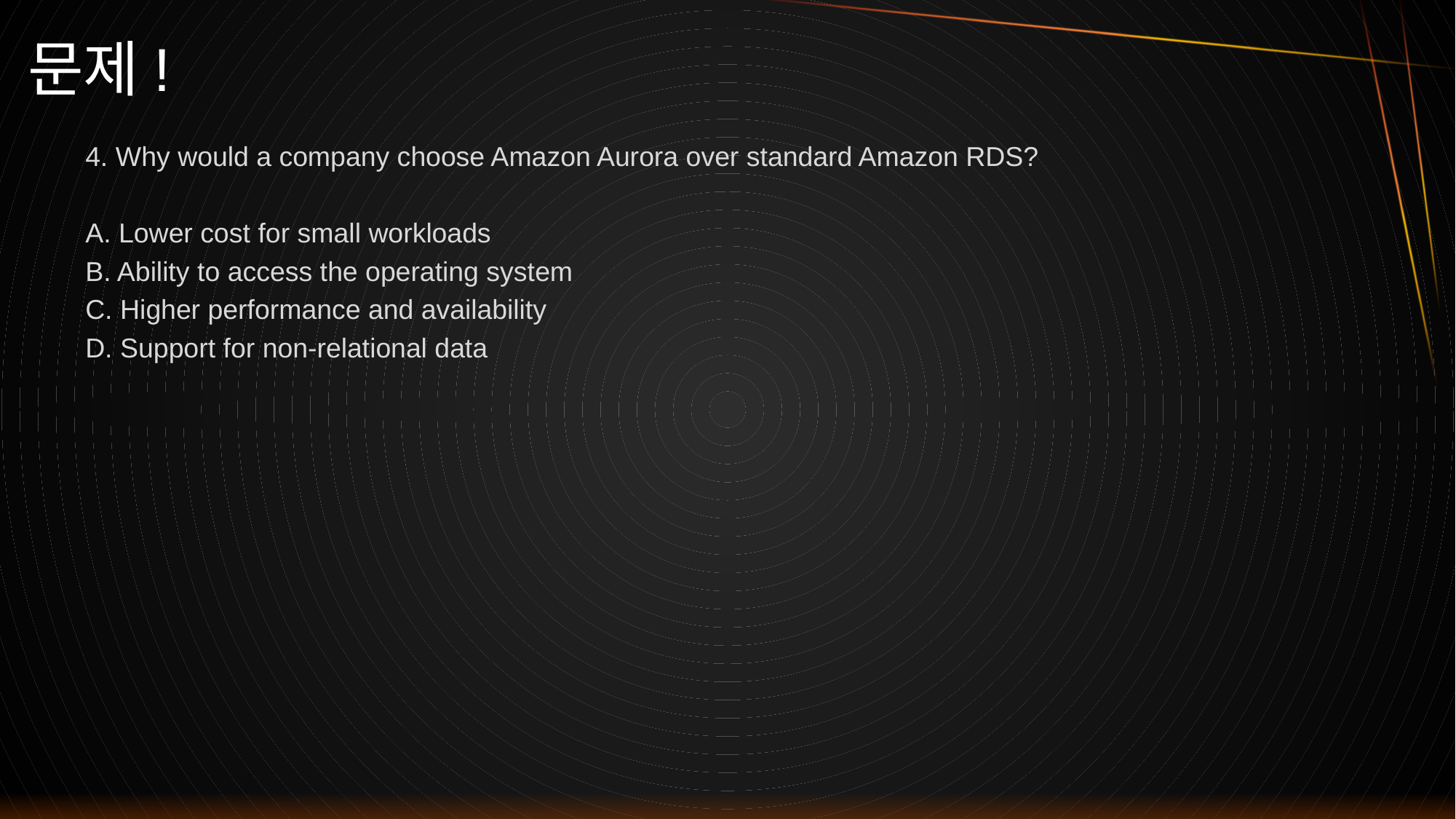

# 문제!
4. Why would a company choose Amazon Aurora over standard Amazon RDS?

A. Lower cost for small workloads
B. Ability to access the operating system
C. Higher performance and availability
D. Support for non-relational data